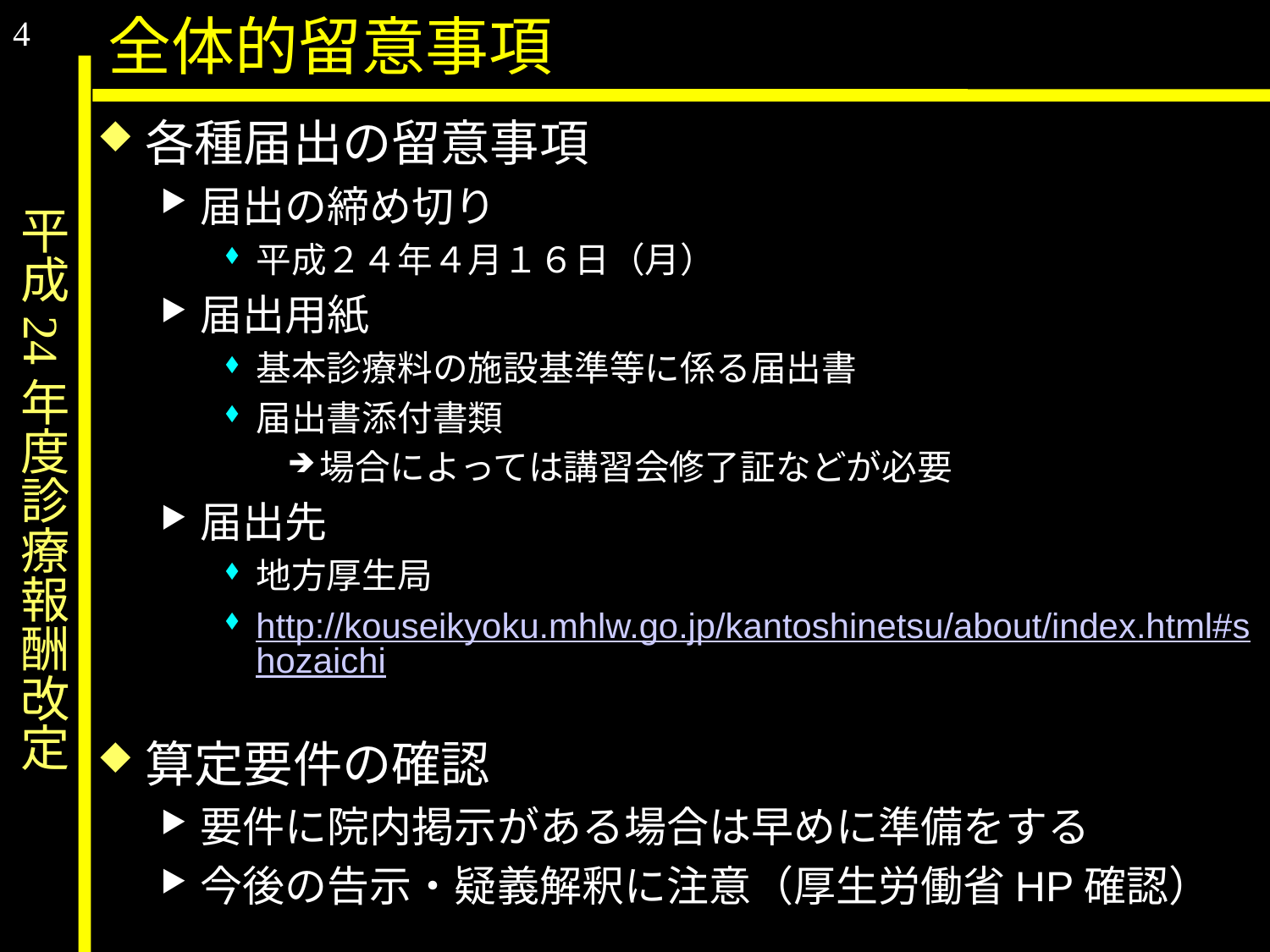

4
全体的留意事項

各種届出の留意事項
届出の締め切り
平成２４年４月１６日（月）
届出用紙
基本診療料の施設基準等に係る届出書
届出書添付書類
場合によっては講習会修了証などが必要
届出先
地方厚生局
http://kouseikyoku.mhlw.go.jp/kantoshinetsu/about/index.html#shozaichi
算定要件の確認
要件に院内掲示がある場合は早めに準備をする
今後の告示・疑義解釈に注意（厚生労働省HP確認）
# 平成24年度診療報酬改定